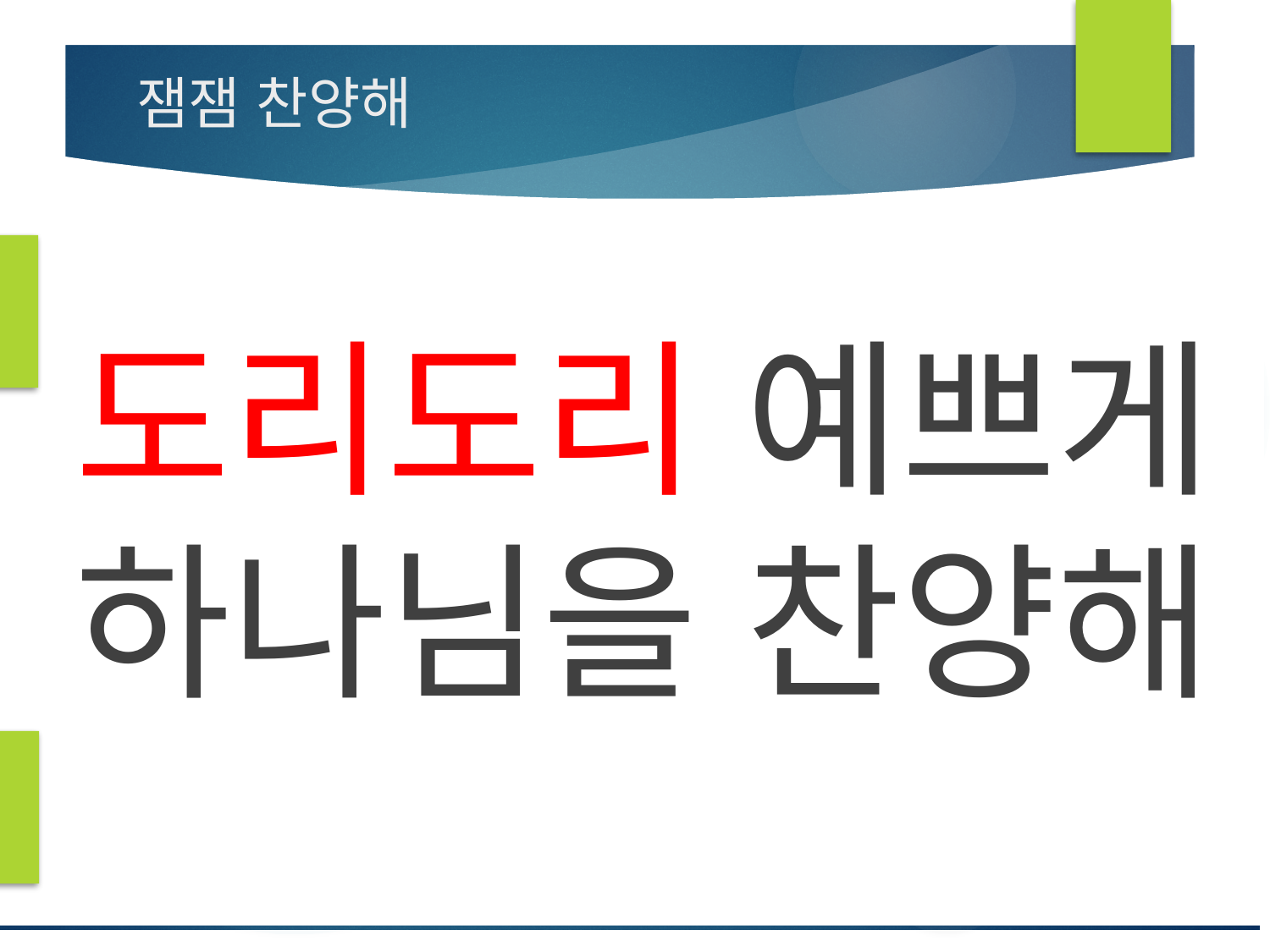

# 잼잼 찬양해
도리도리 예쁘게 하나님을 찬양해